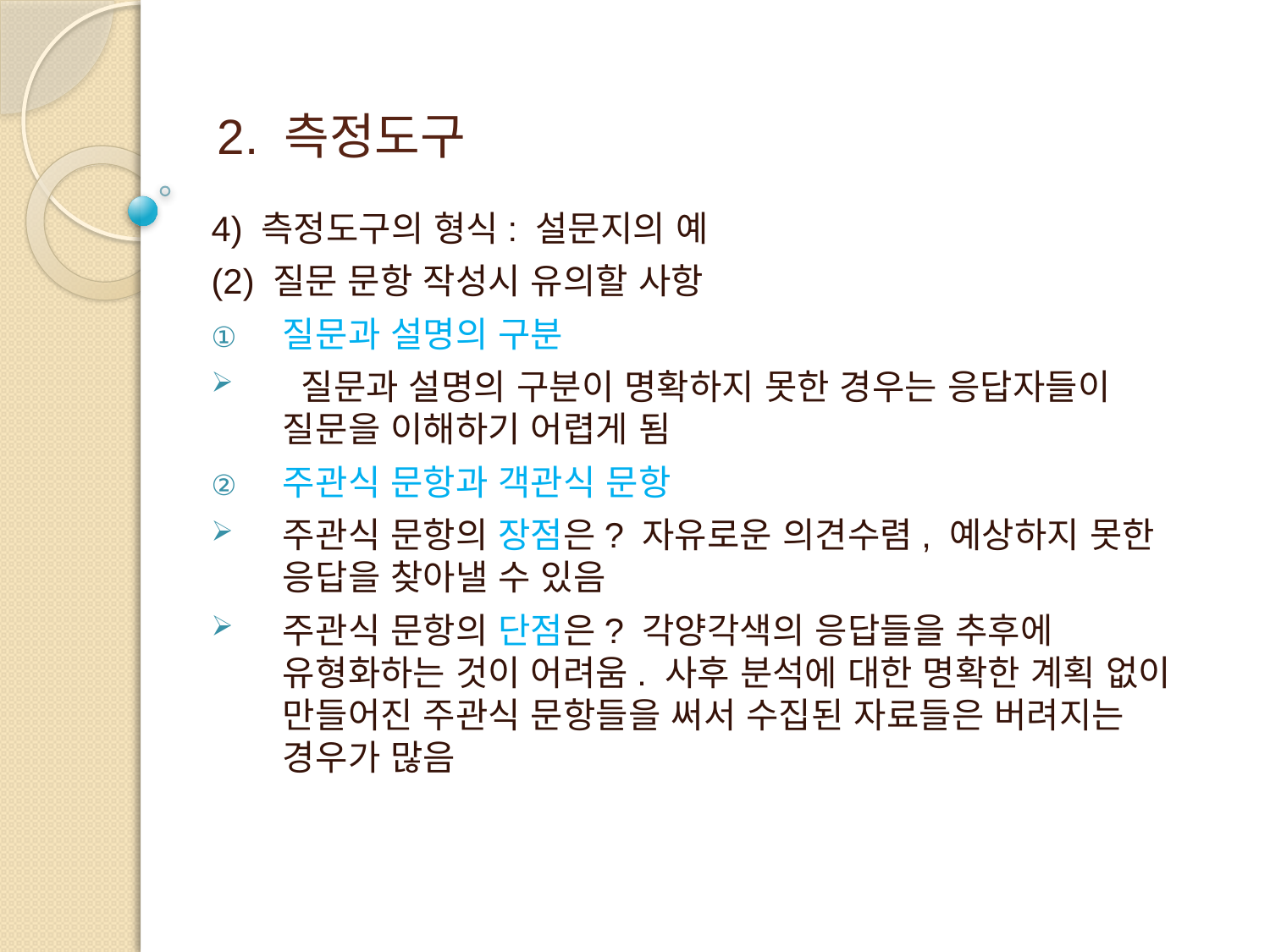

# 2. 측정도구
4) 측정도구의 형식: 설문지의 예
(2) 질문 문항 작성시 유의할 사항
질문과 설명의 구분
 질문과 설명의 구분이 명확하지 못한 경우는 응답자들이 질문을 이해하기 어렵게 됨
주관식 문항과 객관식 문항
주관식 문항의 장점은? 자유로운 의견수렴, 예상하지 못한 응답을 찾아낼 수 있음
주관식 문항의 단점은? 각양각색의 응답들을 추후에 유형화하는 것이 어려움. 사후 분석에 대한 명확한 계획 없이 만들어진 주관식 문항들을 써서 수집된 자료들은 버려지는 경우가 많음